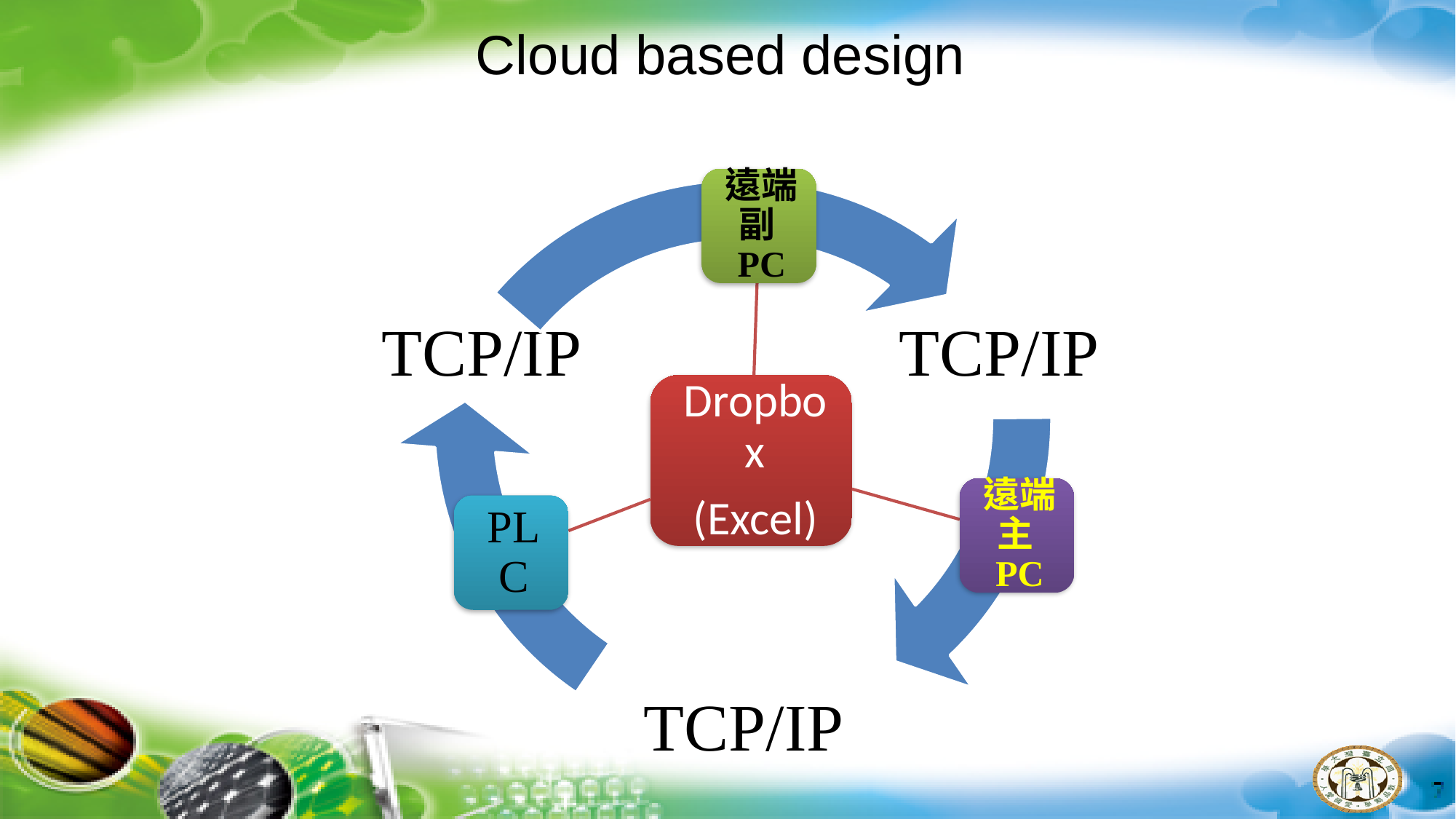

# Cloud based design
TCP/IP
TCP/IP
TCP/IP
Dropbox
(Excel)
遠端副PC
遠端主PC
PLC